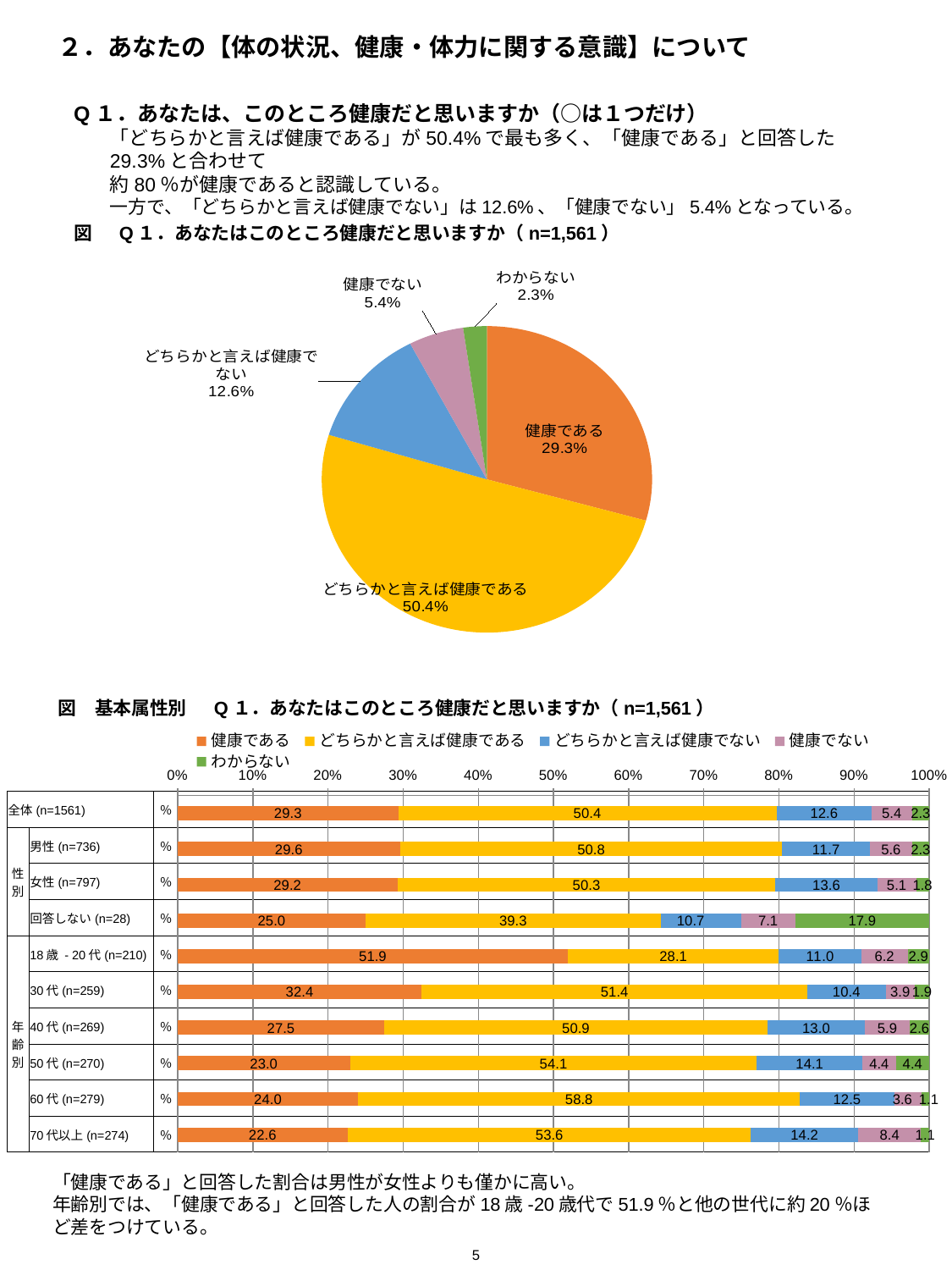

２．あなたの【体の状況、健康・体力に関する意識】について
Q１．あなたは、このところ健康だと思いますか（○は１つだけ）
「どちらかと言えば健康である」が50.4%で最も多く、「健康である」と回答した29.3%と合わせて
約80％が健康であると認識している。
一方で、「どちらかと言えば健康でない」は12.6%、「健康でない」5.4%となっている。
図　 Q１．あなたはこのところ健康だと思いますか（n=1,561）

### Chart

| Category |  |
|---|---|
| 健康である | 29.3401665598975 |
| どちらかと言えば健康である | 50.35233824471492 |
| どちらかと言えば健康でない | 12.620115310698269 |
| 健康でない | 5.381165919282512 |
| わからない | 2.3062139654067906 |
図　基本属性別　 Q１．あなたはこのところ健康だと思いますか（n=1,561）

### Chart

| Category | 健康である | どちらかと言えば健康である | どちらかと言えば健康でない | 健康でない | わからない |
|---|---|---|---|---|---|
| 全体(n=1561) | 29.3401665598975 | 50.35233824471492 | 12.620115310698269 | 5.381165919282512 | 2.3062139654067906 |
| 男性(n=736) | 29.619565217391305 | 50.815217391304344 | 11.68478260869565 | 5.570652173913043 | 2.3097826086956523 |
| 女性(n=797) | 29.234629861982434 | 50.31367628607277 | 13.550815558343789 | 5.144291091593476 | 1.7565872020075284 |
| 回答しない(n=28) | 25.0 | 39.285714285714285 | 10.714285714285715 | 7.142857142857143 | 17.857142857142858 |
| 18歳 - 20代(n=210) | 51.9047619047619 | 28.095238095238095 | 10.952380952380953 | 6.190476190476191 | 2.857142857142857 |
| 30代(n=259) | 32.43243243243243 | 51.35135135135135 | 10.424710424710424 | 3.8610038610038613 | 1.9305019305019306 |
| 40代(n=269) | 27.509293680297397 | 50.92936802973978 | 13.011152416356877 | 5.947955390334572 | 2.6022304832713754 |
| 50代(n=270) | 22.962962962962962 | 54.074074074074076 | 14.074074074074074 | 4.444444444444445 | 4.444444444444445 |
| 60代(n=279) | 24.014336917562726 | 58.781362007168454 | 12.544802867383511 | 3.5842293906810037 | 1.075268817204301 |
| 70代以上(n=274) | 22.62773722627737 | 53.64963503649635 | 14.233576642335768 | 8.394160583941606 | 1.094890510948905 |
| 全体(n=1561) |  | ％ |  |
| --- | --- | --- | --- |
| 性別 | 男性(n=736) | ％ |  |
|  | 女性(n=797) | ％ |  |
|  | 回答しない(n=28) | ％ |  |
| 年齢別 | 18歳 - 20代(n=210) | ％ |  |
|  | 30代(n=259) | ％ |  |
|  | 40代(n=269) | ％ |  |
|  | 50代(n=270) | ％ |  |
|  | 60代(n=279) | ％ |  |
|  | 70代以上(n=274) | ％ |  |
「健康である」と回答した割合は男性が女性よりも僅かに高い。
年齢別では、「健康である」と回答した人の割合が18歳-20歳代で51.9％と他の世代に約20％ほど差をつけている。
5